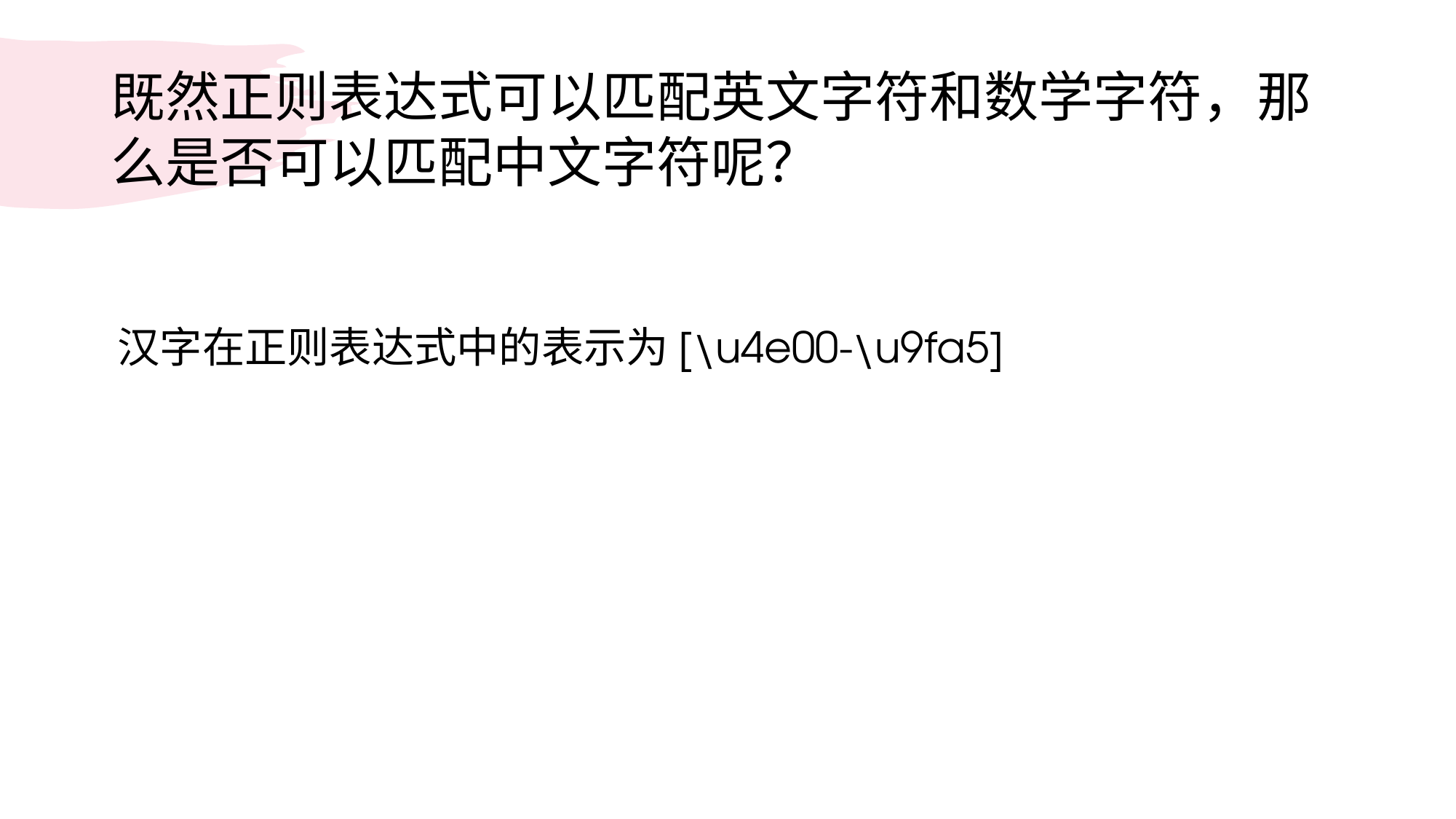

既然正则表达式可以匹配英文字符和数学字符，那么是否可以匹配中文字符呢？

汉字在正则表达式中的表示为[\u4e00-\u9fa5]